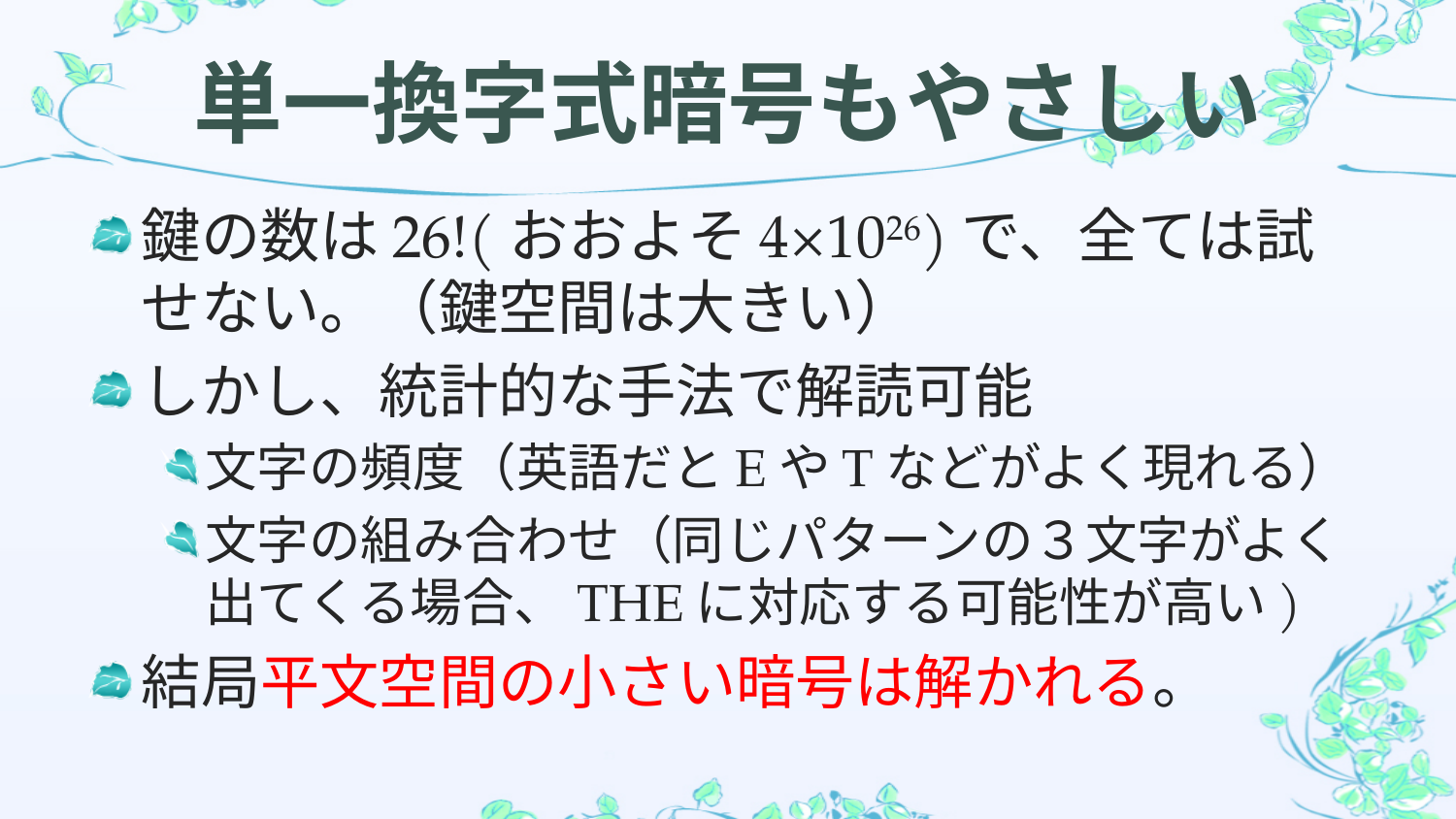

# 単一換字式暗号もやさしい
鍵の数は26!(おおよそ4×1026)で、全ては試せない。（鍵空間は大きい）
しかし、統計的な手法で解読可能
文字の頻度（英語だとEやTなどがよく現れる）
文字の組み合わせ（同じパターンの３文字がよく出てくる場合、THEに対応する可能性が高い)
結局平文空間の小さい暗号は解かれる。